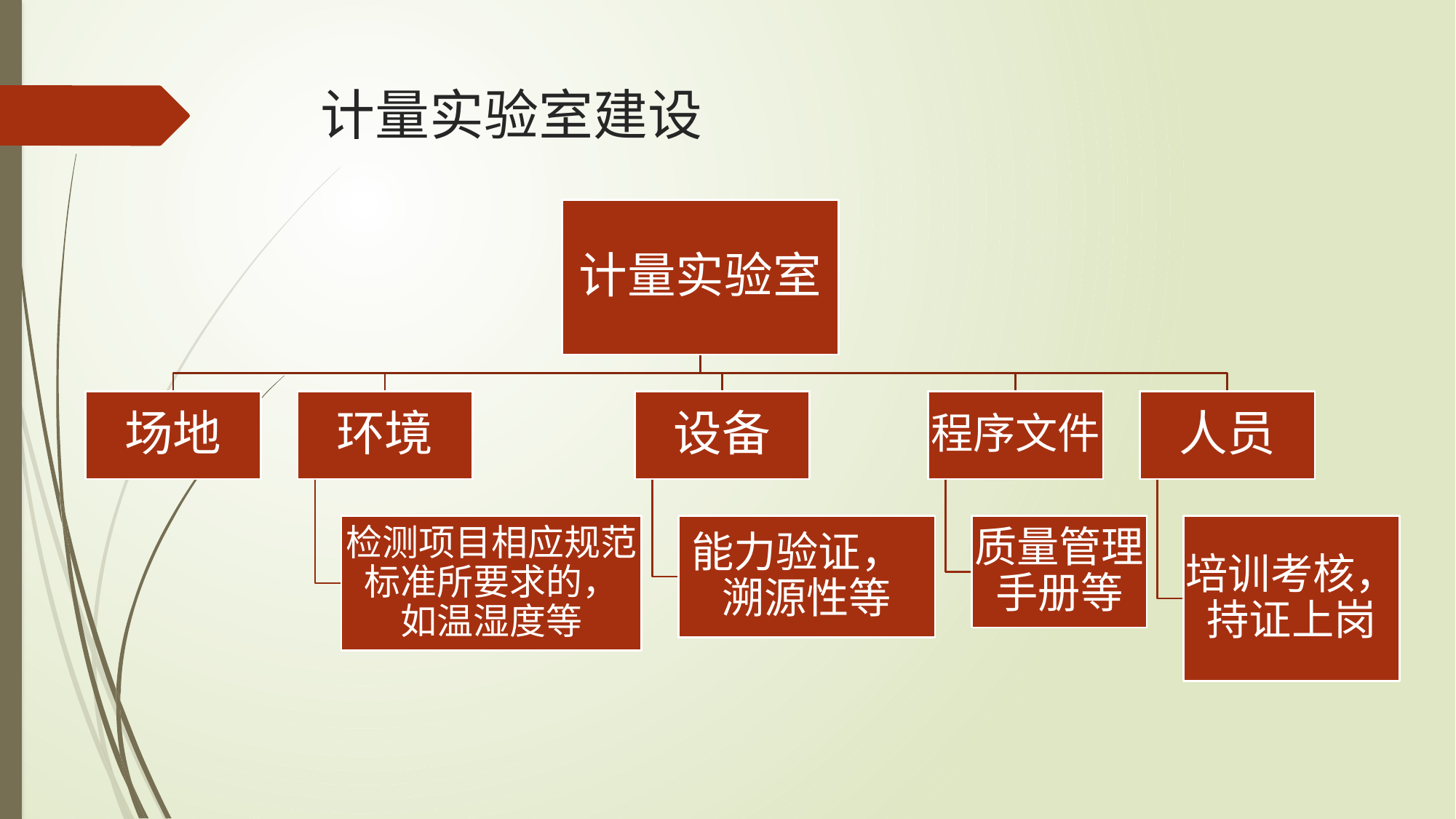

计量实验室
场地
环境
检测项目相应规范标准所要求的， 如温湿度等
设备
能力验证，   溯源性等
程序文件
质量管理手册等
人员
培训考核，持证上岗
# 计量实验室建设